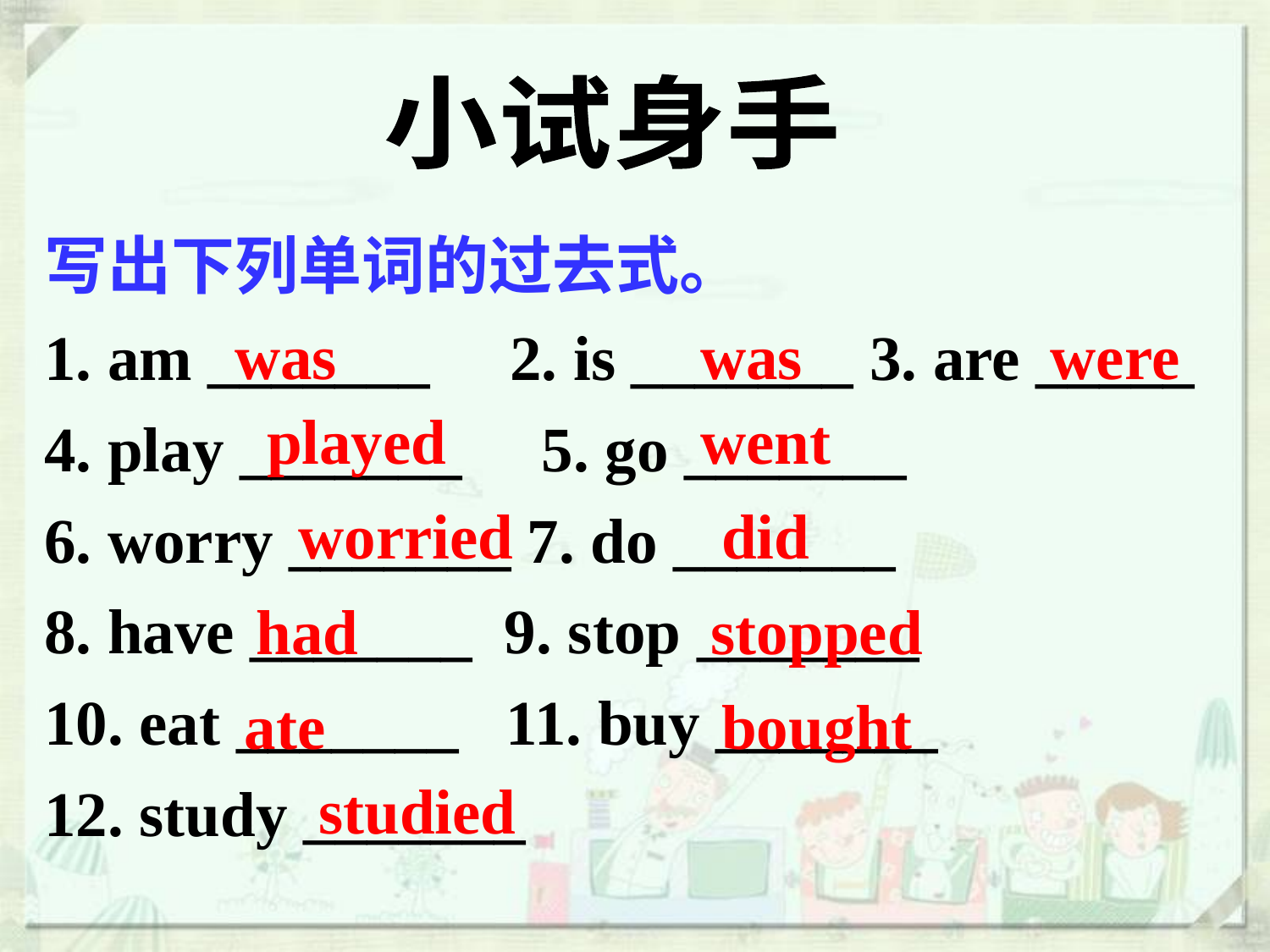

小试身手
写出下列单词的过去式。
1. am _______     2. is _______ 3. are _____
4. play _______     5. go _______
6. worry _______ 7. do _______
8. have _______  9. stop _______
10. eat _______   11. buy _______
12. study _______
was
was
were
played
went
worried
did
had
stopped
ate
bought
studied